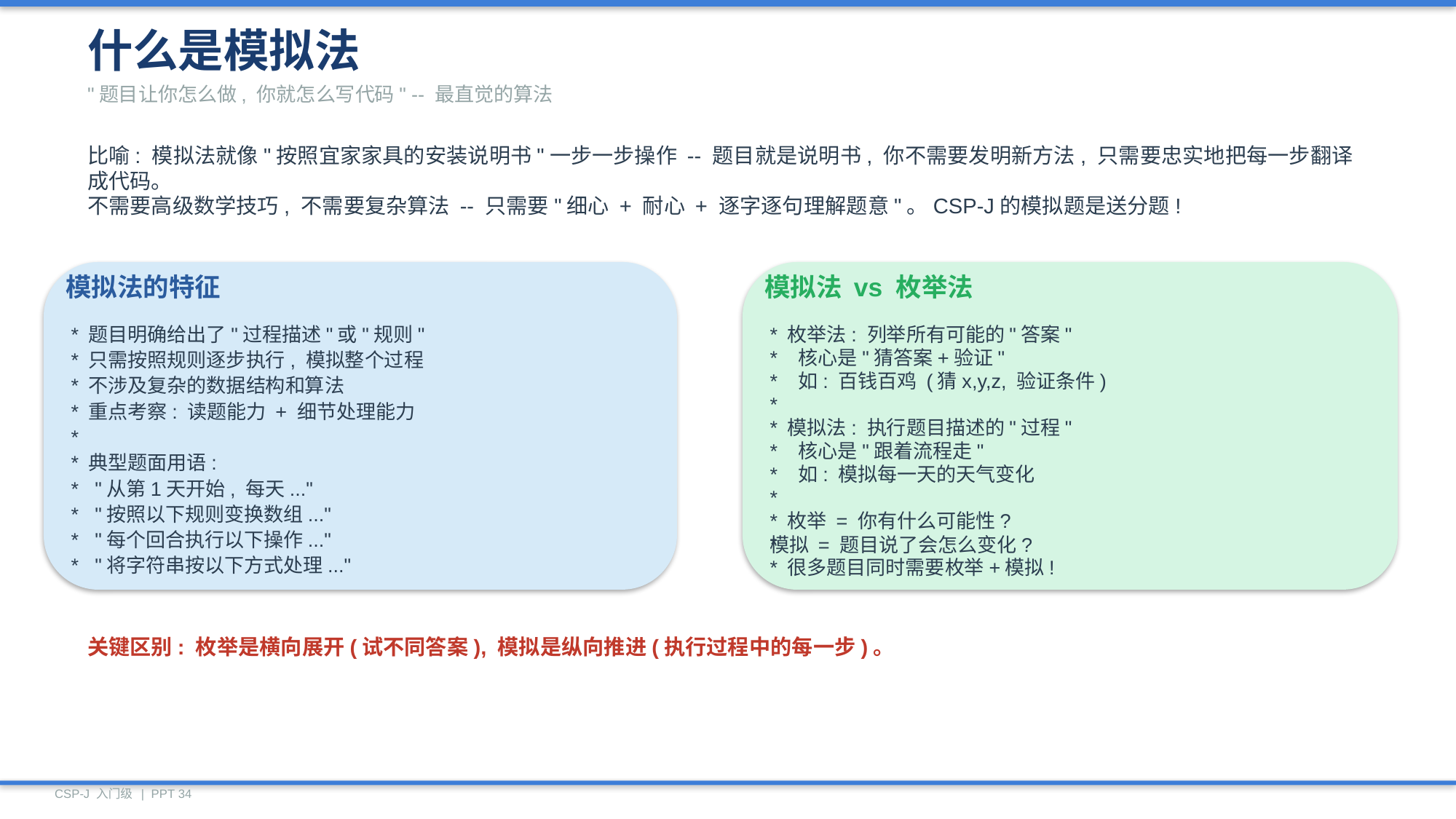

什么是模拟法
"题目让你怎么做, 你就怎么写代码" -- 最直觉的算法
比喻: 模拟法就像"按照宜家家具的安装说明书"一步一步操作 -- 题目就是说明书, 你不需要发明新方法, 只需要忠实地把每一步翻译成代码。
不需要高级数学技巧, 不需要复杂算法 -- 只需要"细心 + 耐心 + 逐字逐句理解题意"。CSP-J的模拟题是送分题!

模拟法的特征
模拟法 vs 枚举法
* 题目明确给出了"过程描述"或"规则"
* 枚举法: 列举所有可能的"答案"
*   核心是"猜答案+验证"
* 只需按照规则逐步执行, 模拟整个过程
*   如: 百钱百鸡 (猜x,y,z, 验证条件)
* 不涉及复杂的数据结构和算法
*
* 重点考察: 读题能力 + 细节处理能力
* 模拟法: 执行题目描述的"过程"
*
*   核心是"跟着流程走"
* 典型题面用语:
*   如: 模拟每一天的天气变化
*   "从第1天开始, 每天..."
*
*   "按照以下规则变换数组..."
* 枚举 = 你有什么可能性?
模拟 = 题目说了会怎么变化?
*   "每个回合执行以下操作..."
*
*   "将字符串按以下方式处理..."
* 很多题目同时需要枚举+模拟!
关键区别: 枚举是横向展开(试不同答案), 模拟是纵向推进(执行过程中的每一步)。

CSP-J 入门级  |  PPT 34